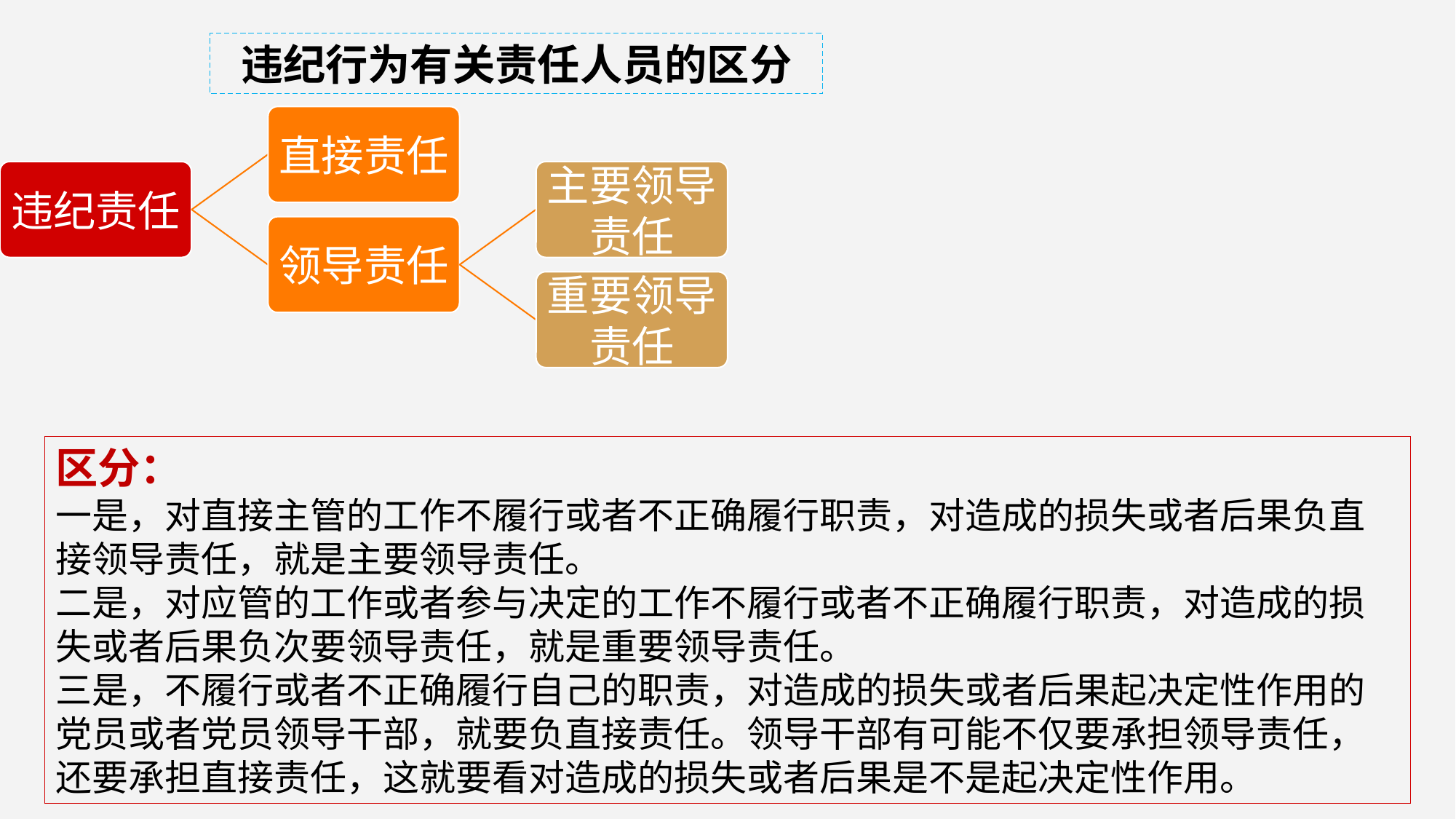

违纪责任

直接责任

领导责任

主要领导责任

重要领导责任
违纪行为有关责任人员的区分
区分：
一是，对直接主管的工作不履行或者不正确履行职责，对造成的损失或者后果负直接领导责任，就是主要领导责任。
二是，对应管的工作或者参与决定的工作不履行或者不正确履行职责，对造成的损失或者后果负次要领导责任，就是重要领导责任。
三是，不履行或者不正确履行自己的职责，对造成的损失或者后果起决定性作用的党员或者党员领导干部，就要负直接责任。领导干部有可能不仅要承担领导责任，还要承担直接责任，这就要看对造成的损失或者后果是不是起决定性作用。